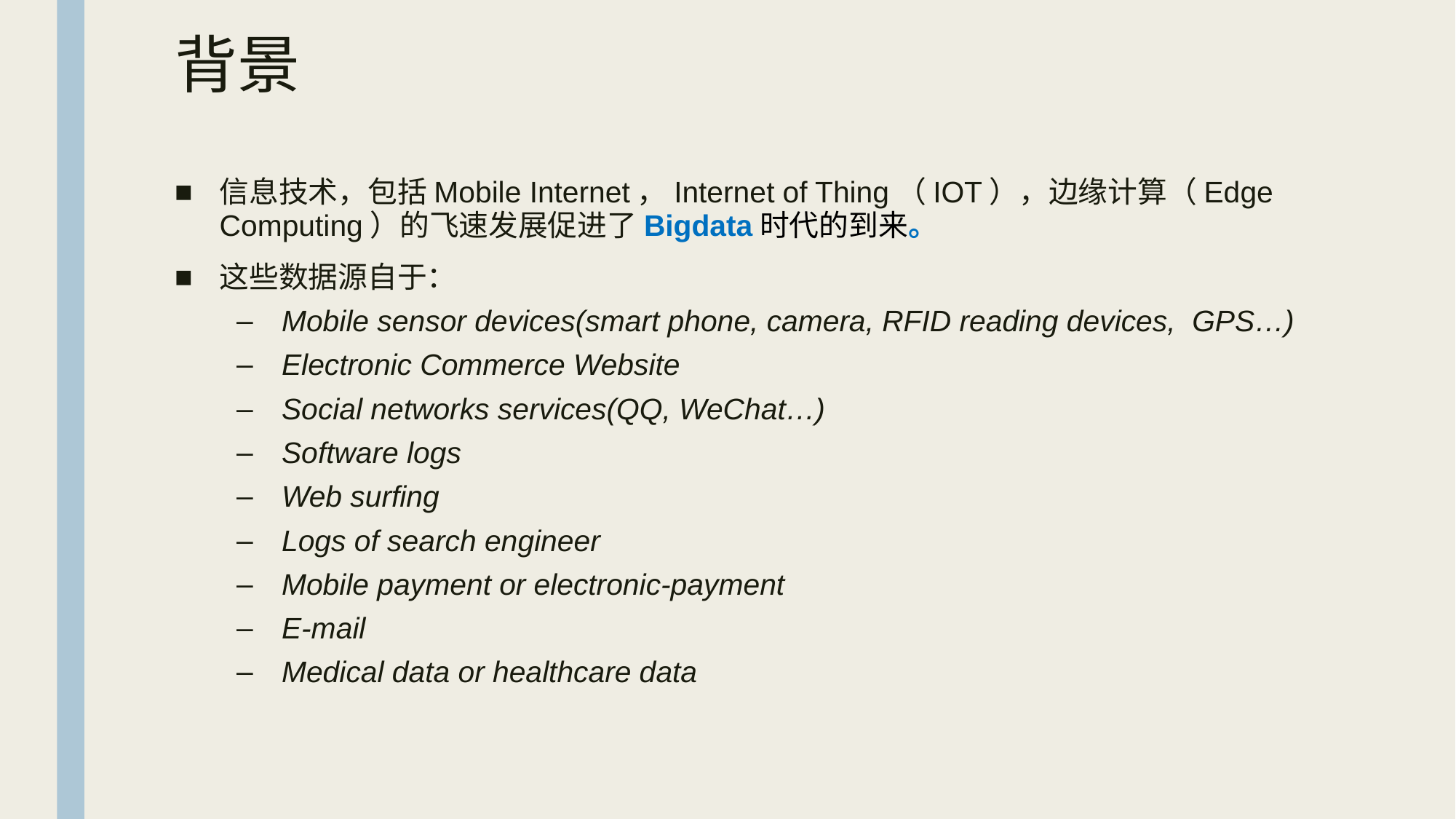

# 背景
信息技术，包括Mobile Internet，Internet of Thing（IOT），边缘计算（Edge Computing）的飞速发展促进了Bigdata时代的到来。
这些数据源自于：
Mobile sensor devices(smart phone, camera, RFID reading devices,  GPS…)
Electronic Commerce Website
Social networks services(QQ, WeChat…)
Software logs
Web surfing
Logs of search engineer
Mobile payment or electronic-payment
E-mail
Medical data or healthcare data